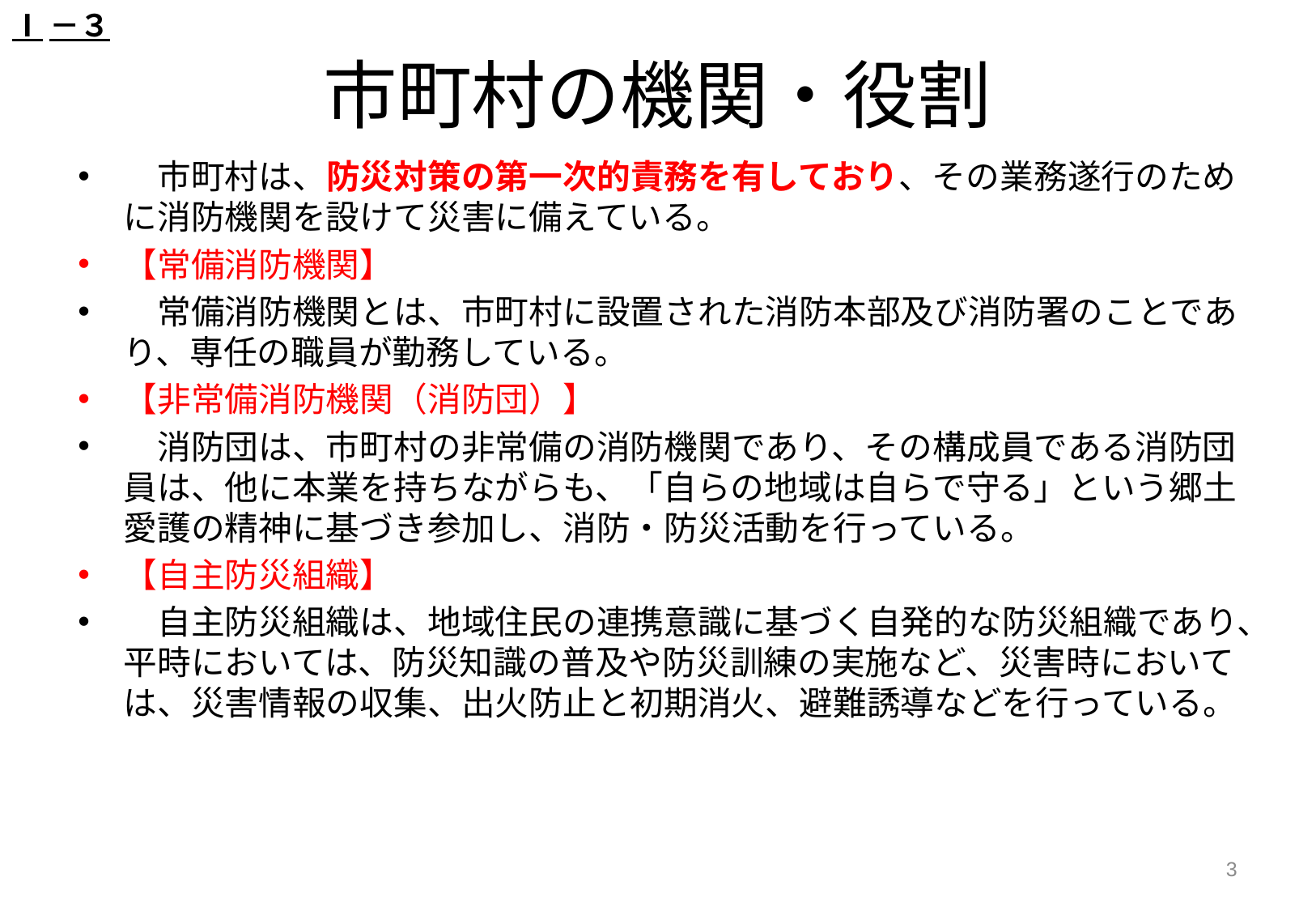

Ⅰ－３
# 市町村の機関・役割
　市町村は、防災対策の第一次的責務を有しており、その業務遂行のために消防機関を設けて災害に備えている。
【常備消防機関】
　常備消防機関とは、市町村に設置された消防本部及び消防署のことであり、専任の職員が勤務している。
【非常備消防機関（消防団）】
　消防団は、市町村の非常備の消防機関であり、その構成員である消防団員は、他に本業を持ちながらも、「自らの地域は自らで守る」という郷土愛護の精神に基づき参加し、消防・防災活動を行っている。
【自主防災組織】
　自主防災組織は、地域住民の連携意識に基づく自発的な防災組織であり、平時においては、防災知識の普及や防災訓練の実施など、災害時においては、災害情報の収集、出火防止と初期消火、避難誘導などを行っている。
3